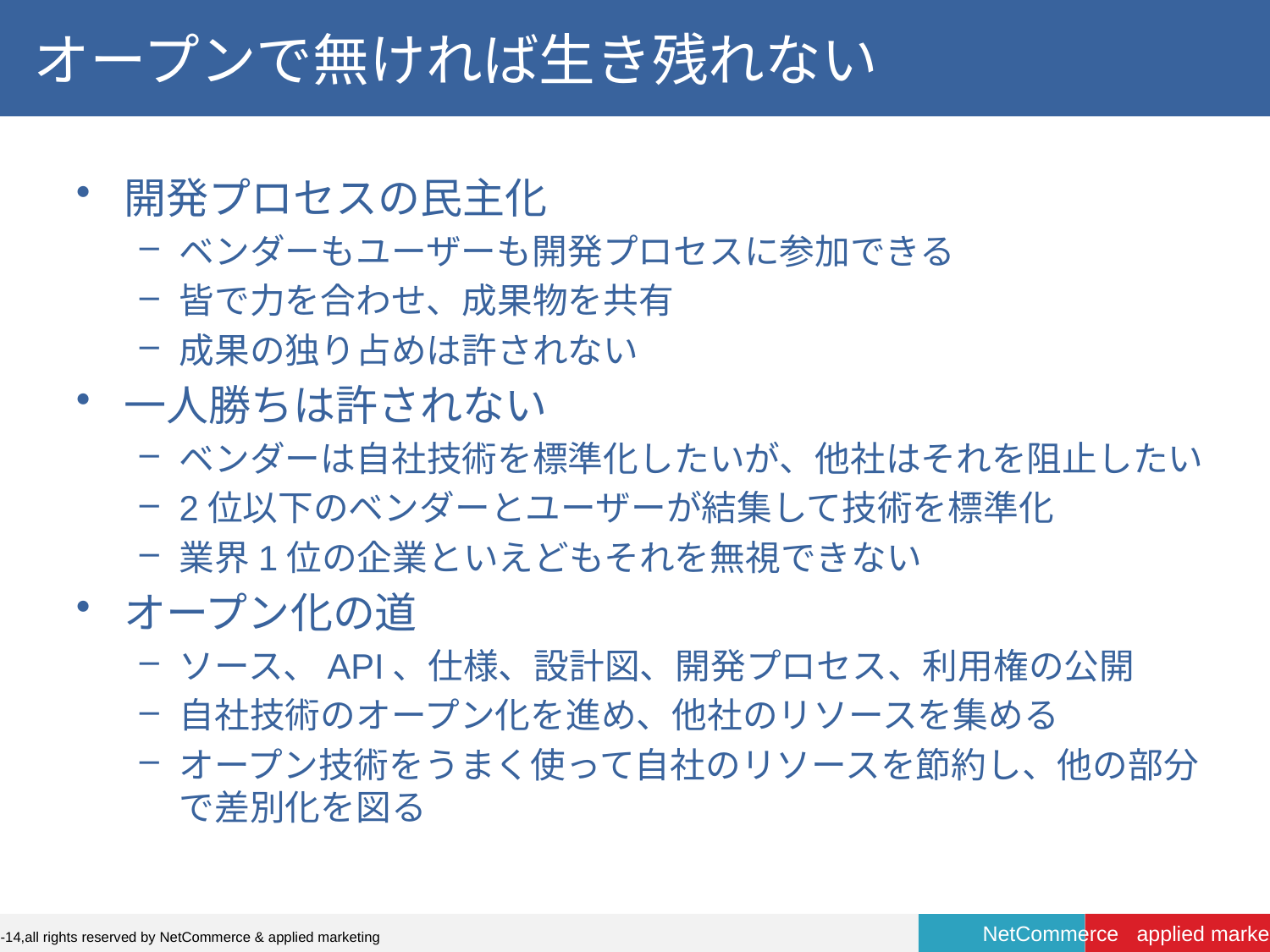

# オープンで無ければ生き残れない
開発プロセスの民主化
ベンダーもユーザーも開発プロセスに参加できる
皆で力を合わせ、成果物を共有
成果の独り占めは許されない
一人勝ちは許されない
ベンダーは自社技術を標準化したいが、他社はそれを阻止したい
2位以下のベンダーとユーザーが結集して技術を標準化
業界1位の企業といえどもそれを無視できない
オープン化の道
ソース、API、仕様、設計図、開発プロセス、利用権の公開
自社技術のオープン化を進め、他社のリソースを集める
オープン技術をうまく使って自社のリソースを節約し、他の部分で差別化を図る